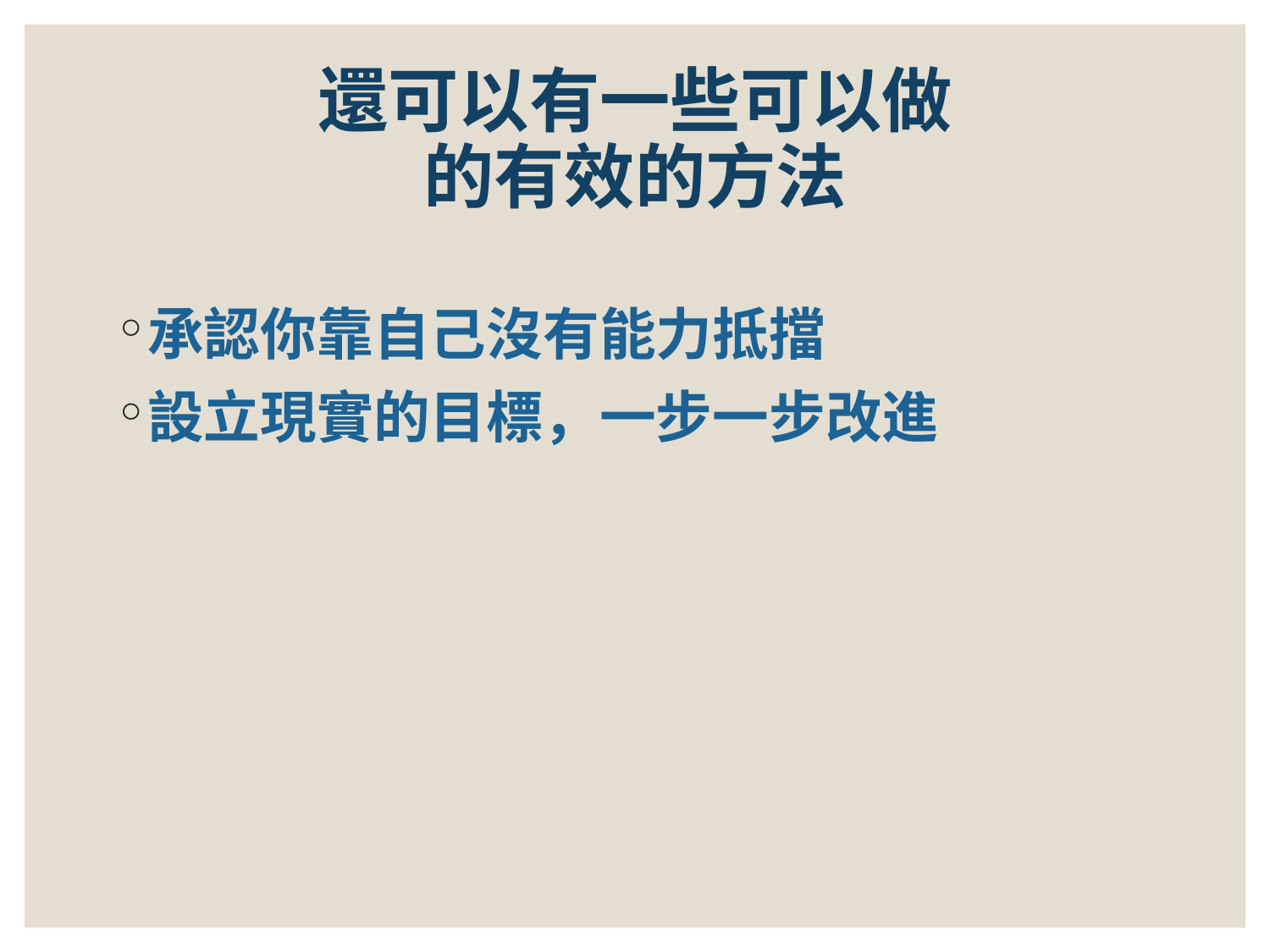

# 還可以有一些可以做 的有效的方法
承認你靠自己沒有能力抵擋
設立現實的目標，一步一步改進